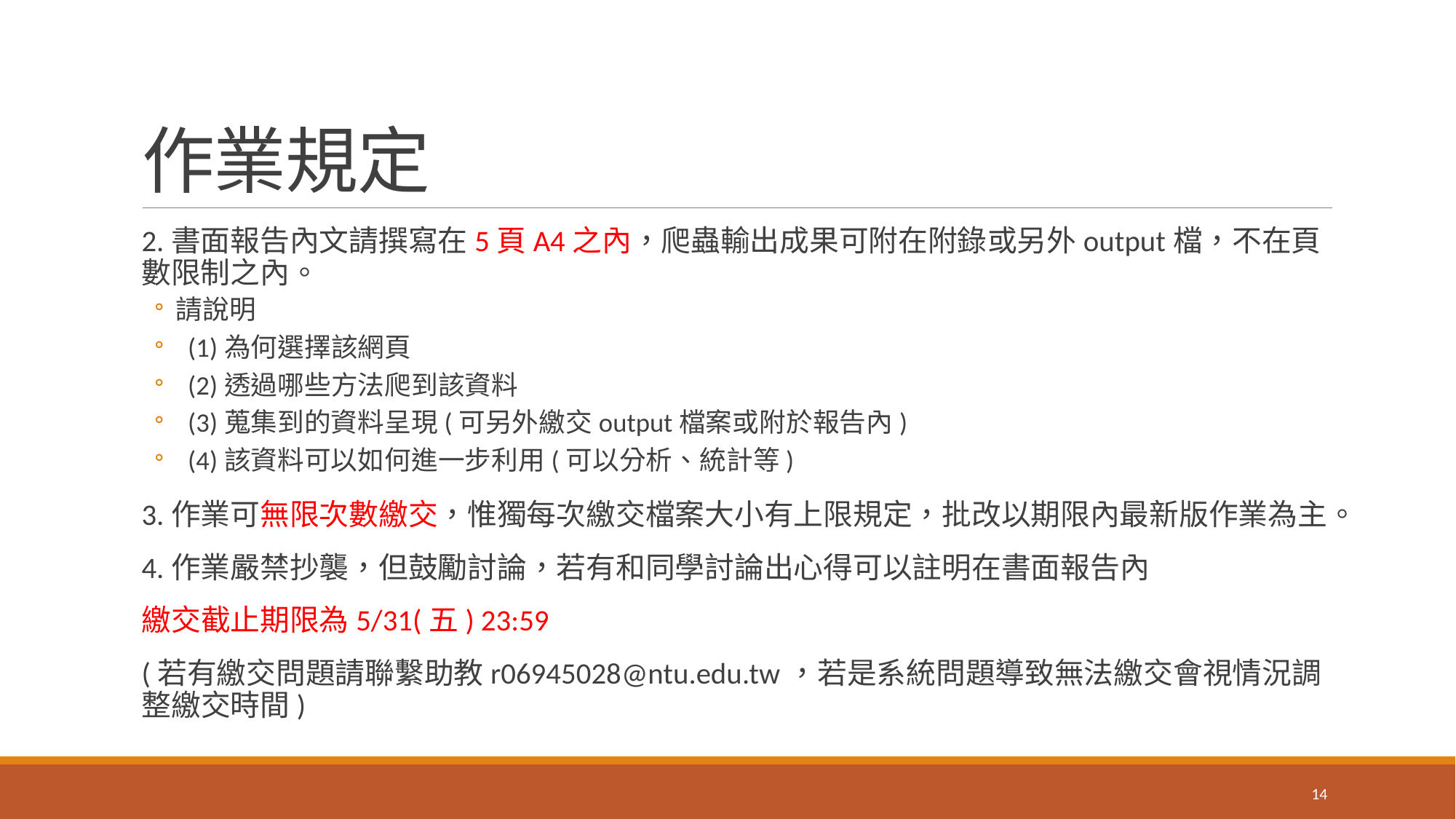

# 作業規定
2.書面報告內文請撰寫在5頁A4之內，爬蟲輸出成果可附在附錄或另外output檔，不在頁數限制之內。
請說明
  (1)為何選擇該網頁
  (2)透過哪些方法爬到該資料
  (3)蒐集到的資料呈現(可另外繳交output檔案或附於報告內)
  (4)該資料可以如何進一步利用(可以分析、統計等)
3.作業可無限次數繳交，惟獨每次繳交檔案大小有上限規定，批改以期限內最新版作業為主。
4.作業嚴禁抄襲，但鼓勵討論，若有和同學討論出心得可以註明在書面報告內
繳交截止期限為5/31(五) 23:59
(若有繳交問題請聯繫助教r06945028@ntu.edu.tw，若是系統問題導致無法繳交會視情況調整繳交時間)
14